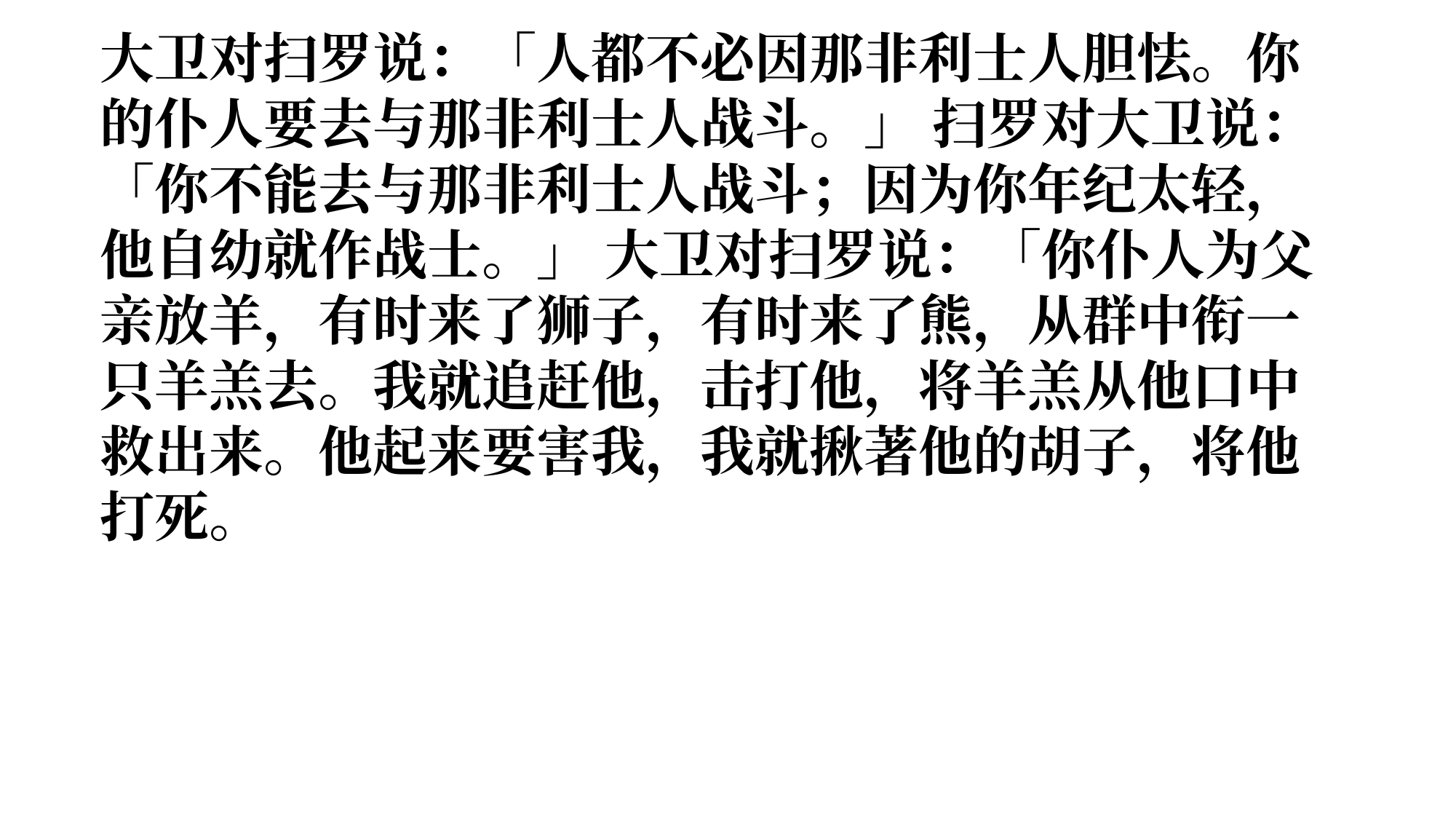

大卫对扫罗说：「人都不必因那非利士人胆怯。你的仆人要去与那非利士人战斗。」 扫罗对大卫说：「你不能去与那非利士人战斗；因为你年纪太轻，他自幼就作战士。」 大卫对扫罗说：「你仆人为父亲放羊，有时来了狮子，有时来了熊，从群中衔一只羊羔去。我就追赶他，击打他，将羊羔从他口中救出来。他起来要害我，我就揪著他的胡子，将他打死。